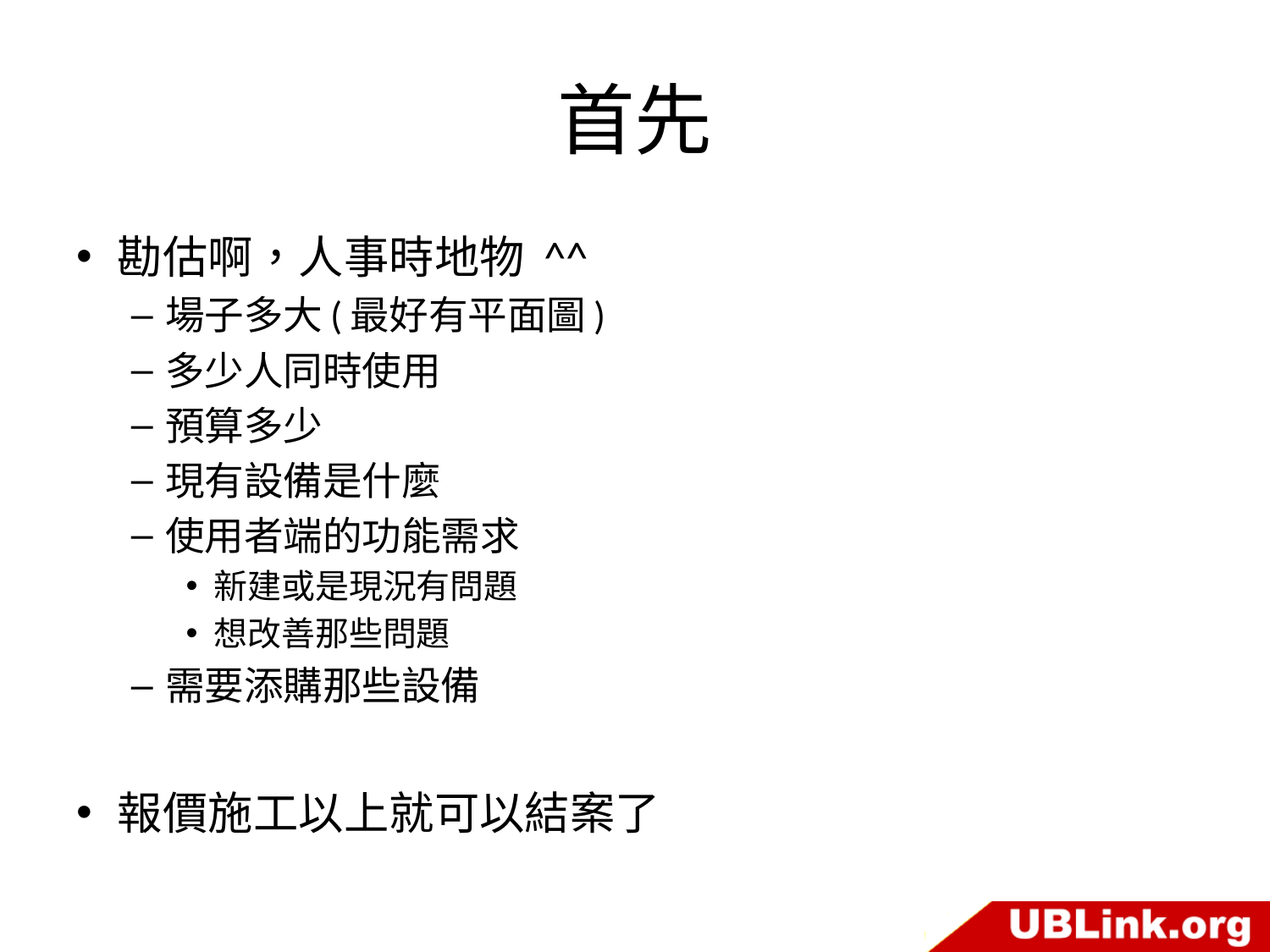

# 首先
勘估啊，人事時地物 ^^
場子多大(最好有平面圖)
多少人同時使用
預算多少
現有設備是什麼
使用者端的功能需求
新建或是現況有問題
想改善那些問題
需要添購那些設備

報價施工以上就可以結案了